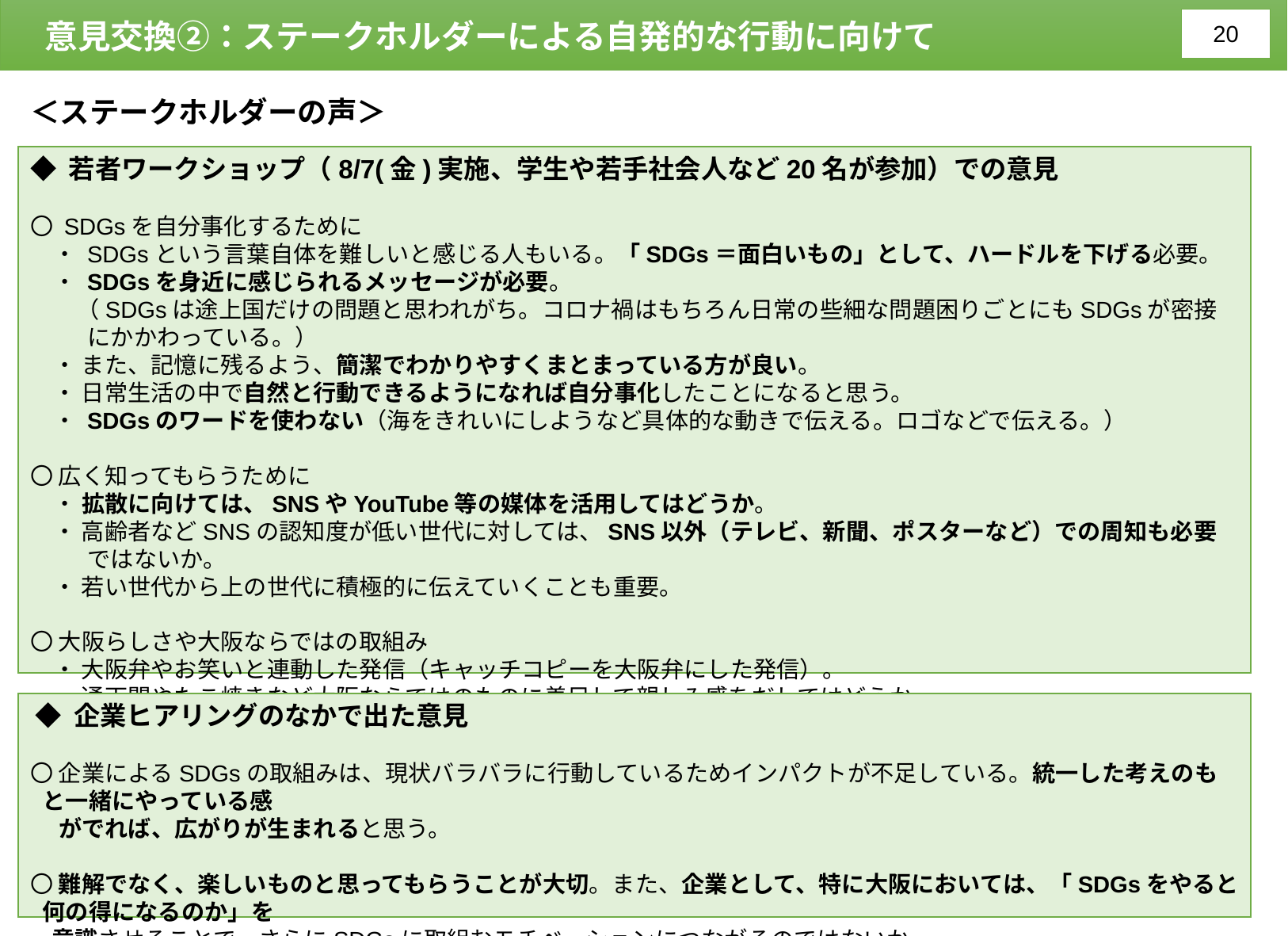

意見交換②：ステークホルダーによる自発的な行動に向けて

＜ステークホルダーの声＞
◆ 若者ワークショップ（8/7(金)実施、学生や若手社会人など20名が参加）での意見

〇 SDGsを自分事化するために
・ SDGsという言葉自体を難しいと感じる人もいる。「SDGs＝面白いもの」として、ハードルを下げる必要。
・ SDGsを身近に感じられるメッセージが必要。
　（SDGsは途上国だけの問題と思われがち。コロナ禍はもちろん日常の些細な問題困りごとにもSDGsが密接にかかわっている。）
・ また、記憶に残るよう、簡潔でわかりやすくまとまっている方が良い。
・ 日常生活の中で自然と行動できるようになれば自分事化したことになると思う。
・ SDGsのワードを使わない（海をきれいにしようなど具体的な動きで伝える。ロゴなどで伝える。）

〇 広く知ってもらうために
・ 拡散に向けては、SNSやYouTube等の媒体を活用してはどうか。
・ 高齢者などSNSの認知度が低い世代に対しては、SNS以外（テレビ、新聞、ポスターなど）での周知も必要ではないか。
・ 若い世代から上の世代に積極的に伝えていくことも重要。

〇 大阪らしさや大阪ならではの取組み
・ 大阪弁やお笑いと連動した発信（キャッチコピーを大阪弁にした発信）。
・ 通天閣やたこ焼きなど大阪ならではのものに着目して親しみ感をだしてはどうか。

 ◆ 企業ヒアリングのなかで出た意見

〇 企業によるSDGsの取組みは、現状バラバラに行動しているためインパクトが不足している。統一した考えのもと一緒にやっている感
　 がでれば、広がりが生まれると思う。

〇 難解でなく、楽しいものと思ってもらうことが大切。また、企業として、特に大阪においては、「SDGsをやると何の得になるのか」を
   意識させることで、さらにSDGsに取組むモチベーションにつながるのではないか。